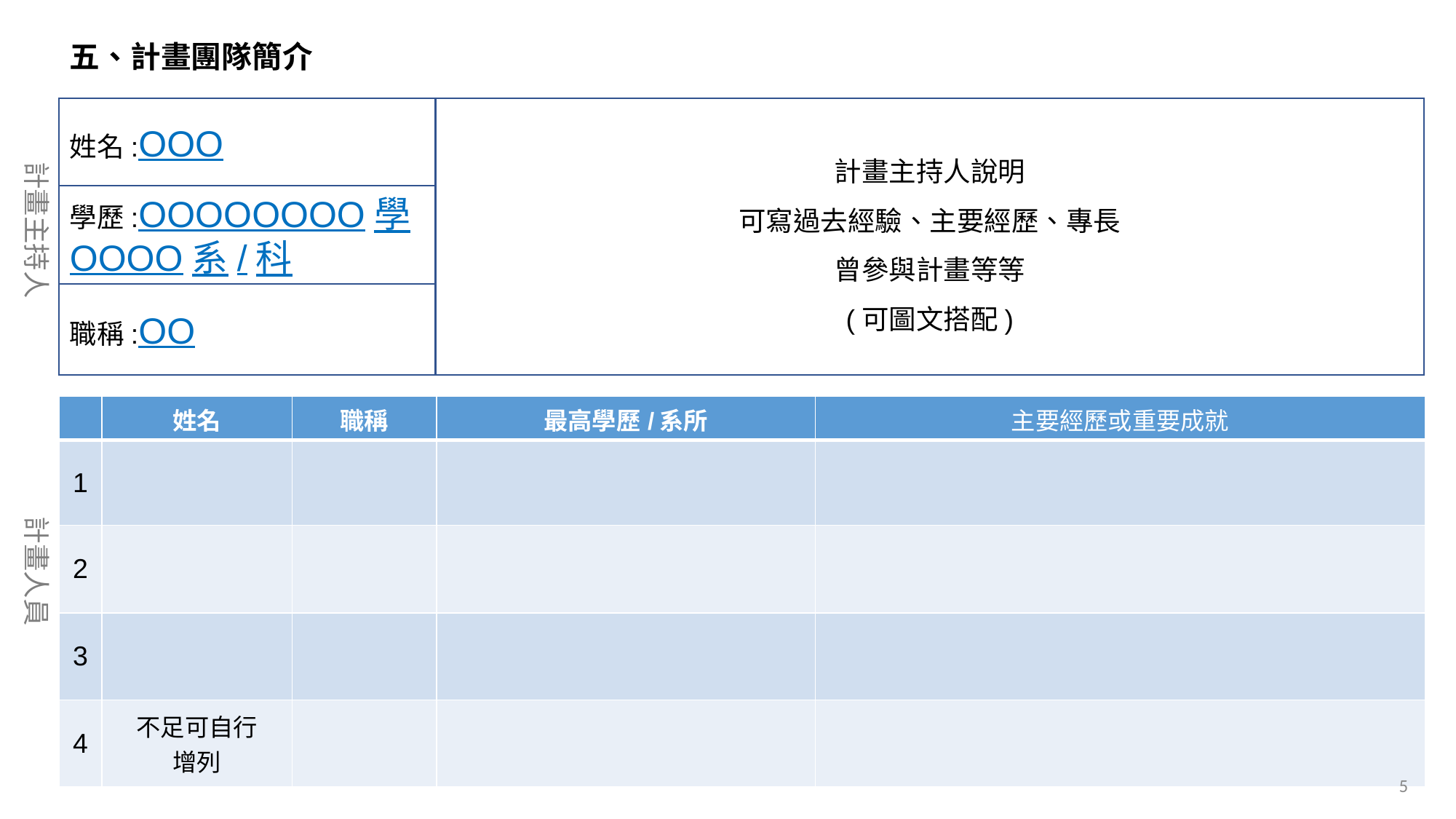

五、計畫團隊簡介
計畫主持人說明
可寫過去經驗、主要經歷、專長
曾參與計畫等等
(可圖文搭配)
姓名:OOO
學歷:OOOOOOOO學
OOOO系/科
計畫主持人
職稱:OO
|  | 姓名 | 職稱 | 最高學歷/系所 | 主要經歷或重要成就 |
| --- | --- | --- | --- | --- |
| 1 |  |  |  |  |
| 2 |  |  |  |  |
| 3 |  |  |  |  |
| 4 | 不足可自行 增列 |  |  |  |
計畫人員
5